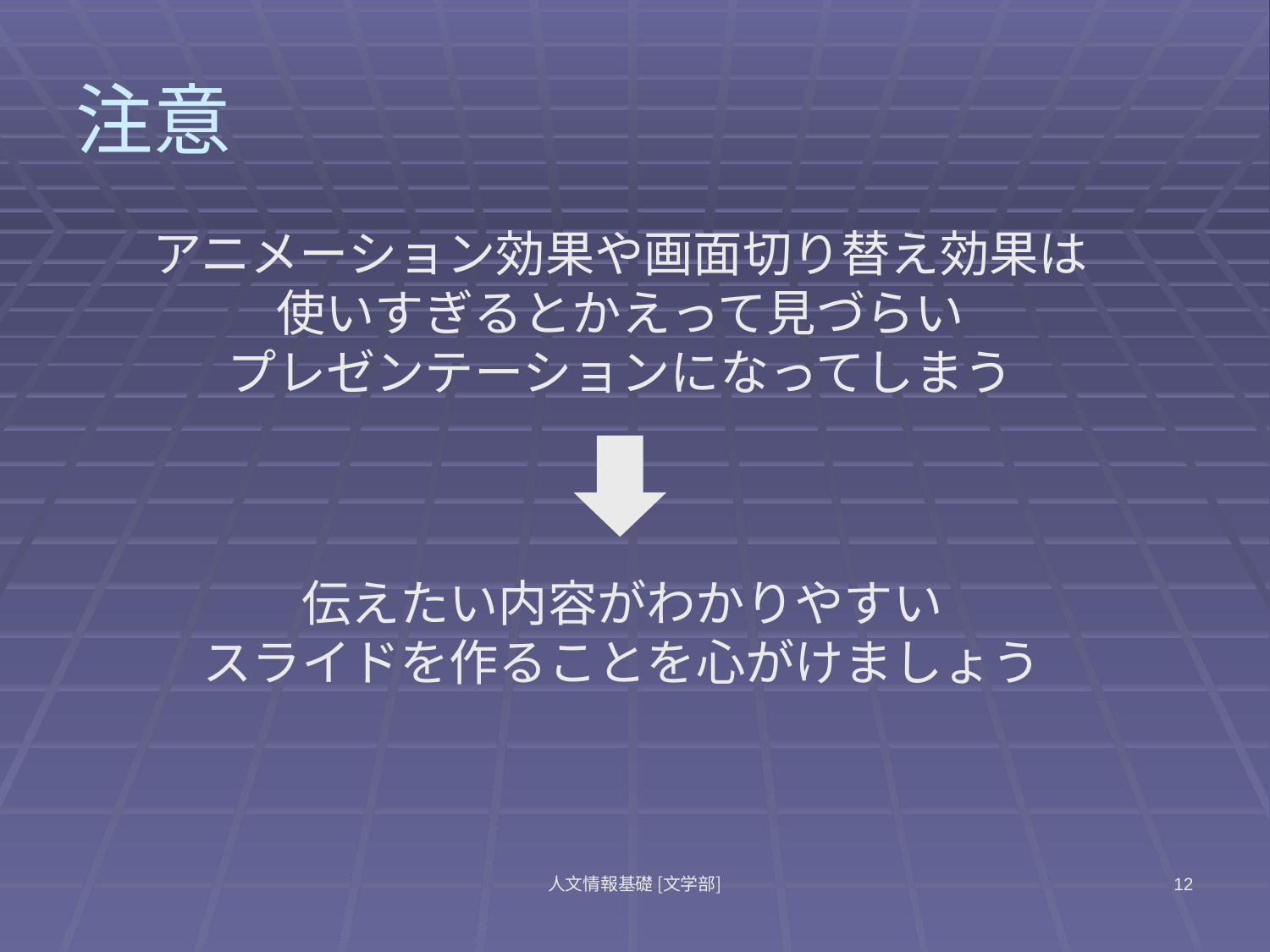

# 注意
アニメーション効果や画面切り替え効果は
使いすぎるとかえって見づらい
プレゼンテーションになってしまう

伝えたい内容がわかりやすい
スライドを作ることを心がけましょう
人文情報基礎 [文学部]
12